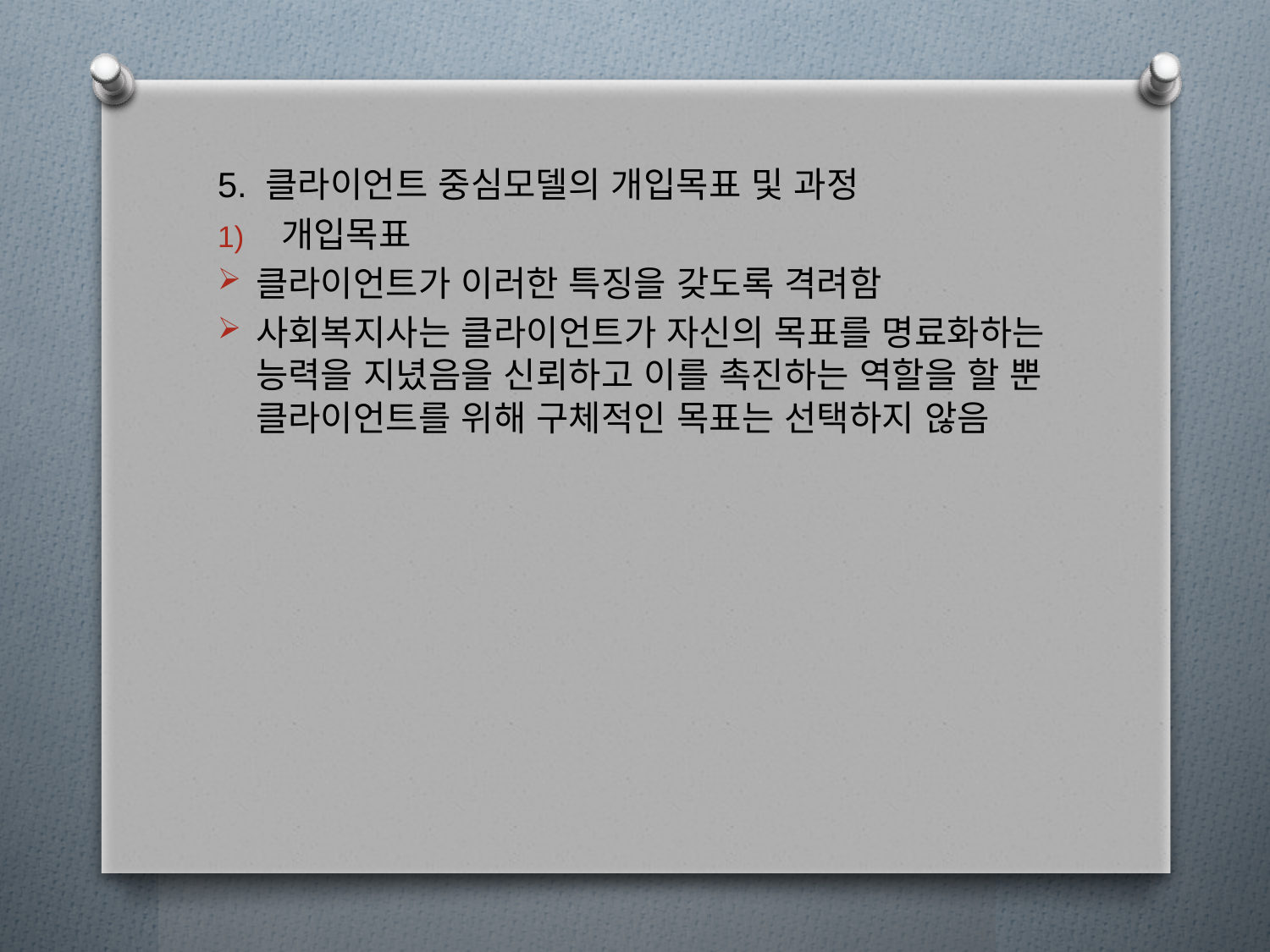

5. 클라이언트 중심모델의 개입목표 및 과정
개입목표
클라이언트가 이러한 특징을 갖도록 격려함
사회복지사는 클라이언트가 자신의 목표를 명료화하는 능력을 지녔음을 신뢰하고 이를 촉진하는 역할을 할 뿐 클라이언트를 위해 구체적인 목표는 선택하지 않음